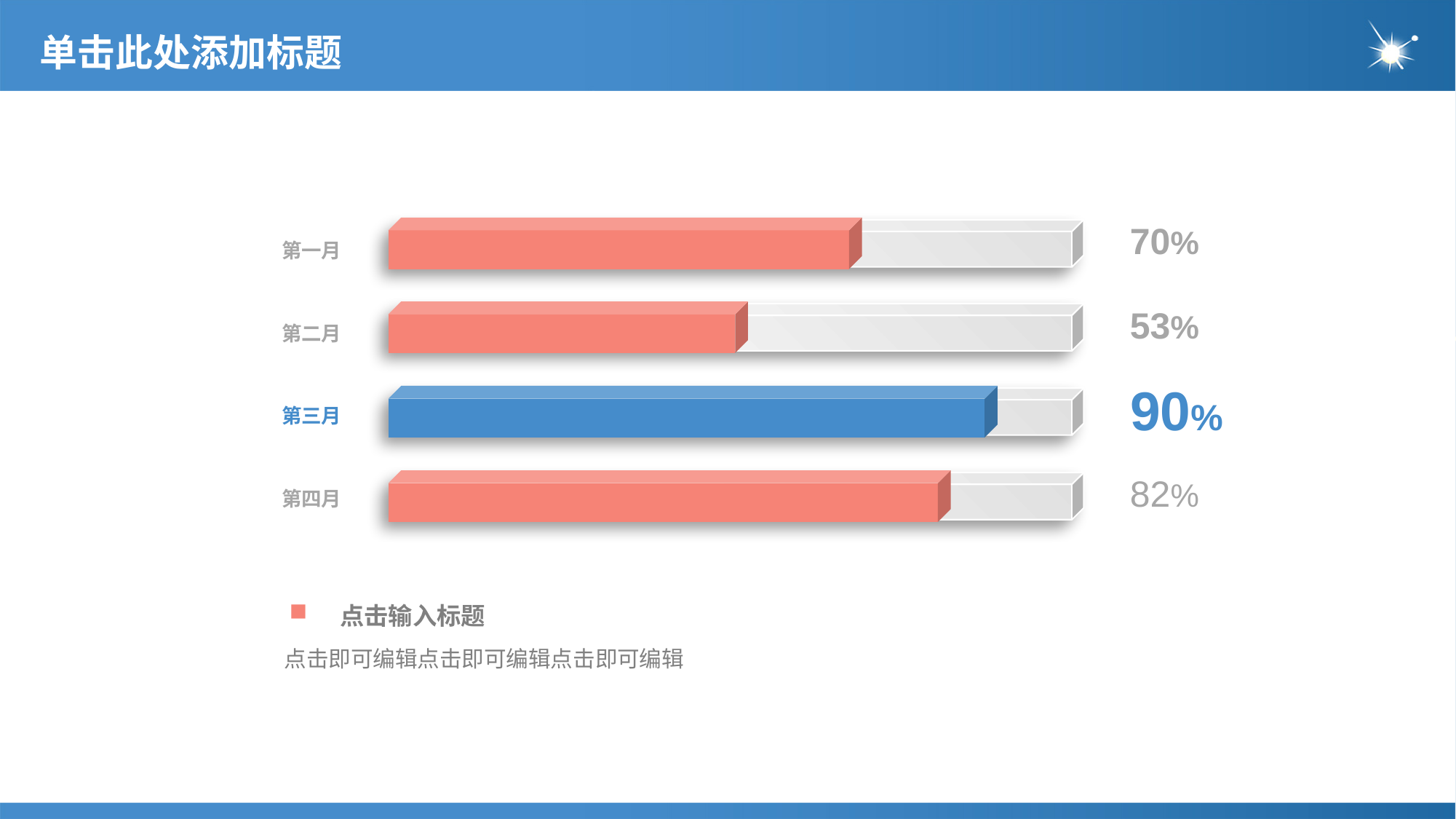

# 单击此处添加标题

70%
第一月

53%
第二月

90%
第三月

82%

第四月
点击输入标题
 点击即可编辑点击即可编辑点击即可编辑